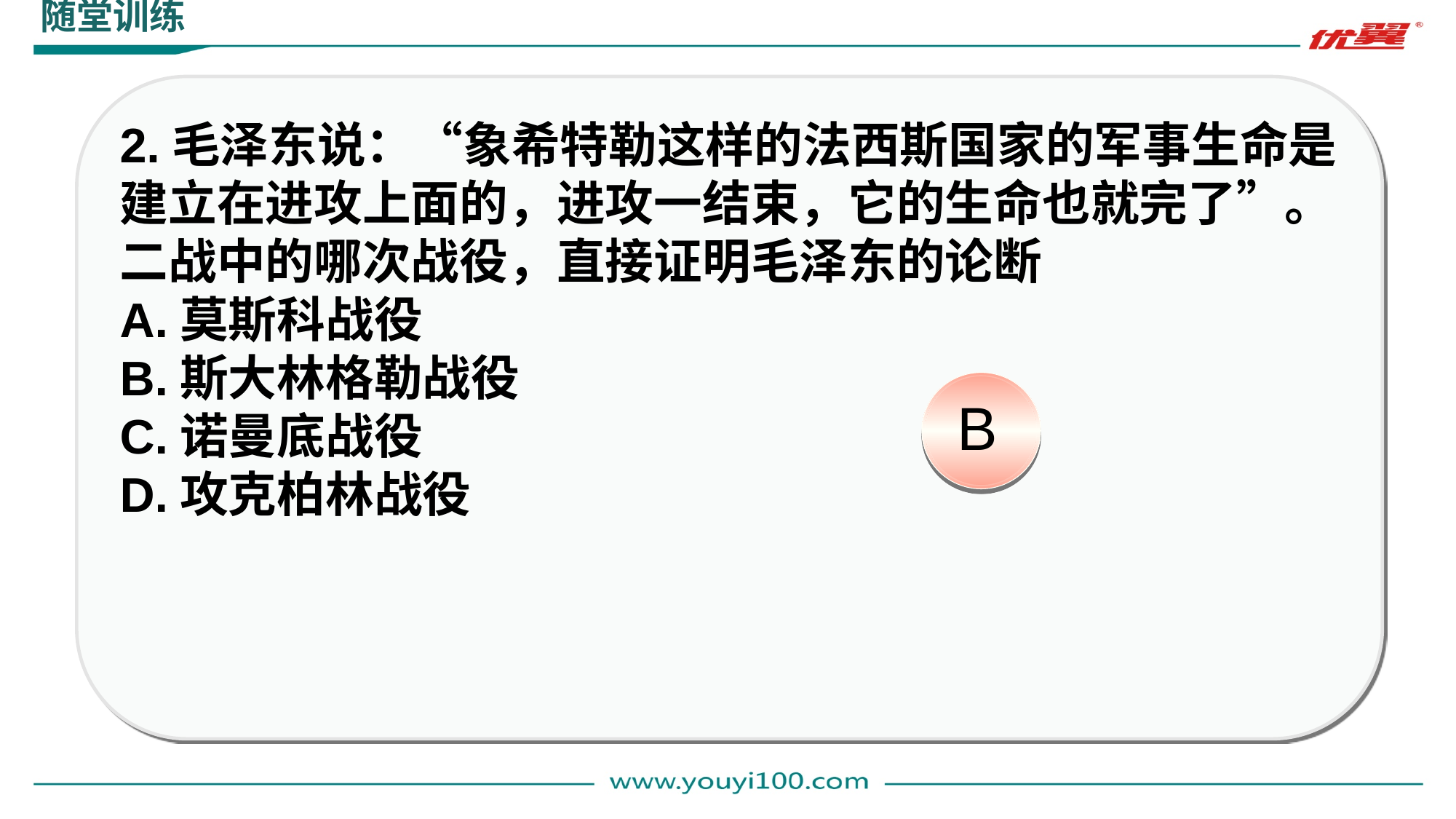

随堂训练
18-1
2.毛泽东说：“象希特勒这样的法西斯国家的军事生命是建立在进攻上面的，进攻一结束，它的生命也就完了”。二战中的哪次战役，直接证明毛泽东的论断
A.莫斯科战役
B.斯大林格勒战役
C.诺曼底战役
D.攻克柏林战役

B